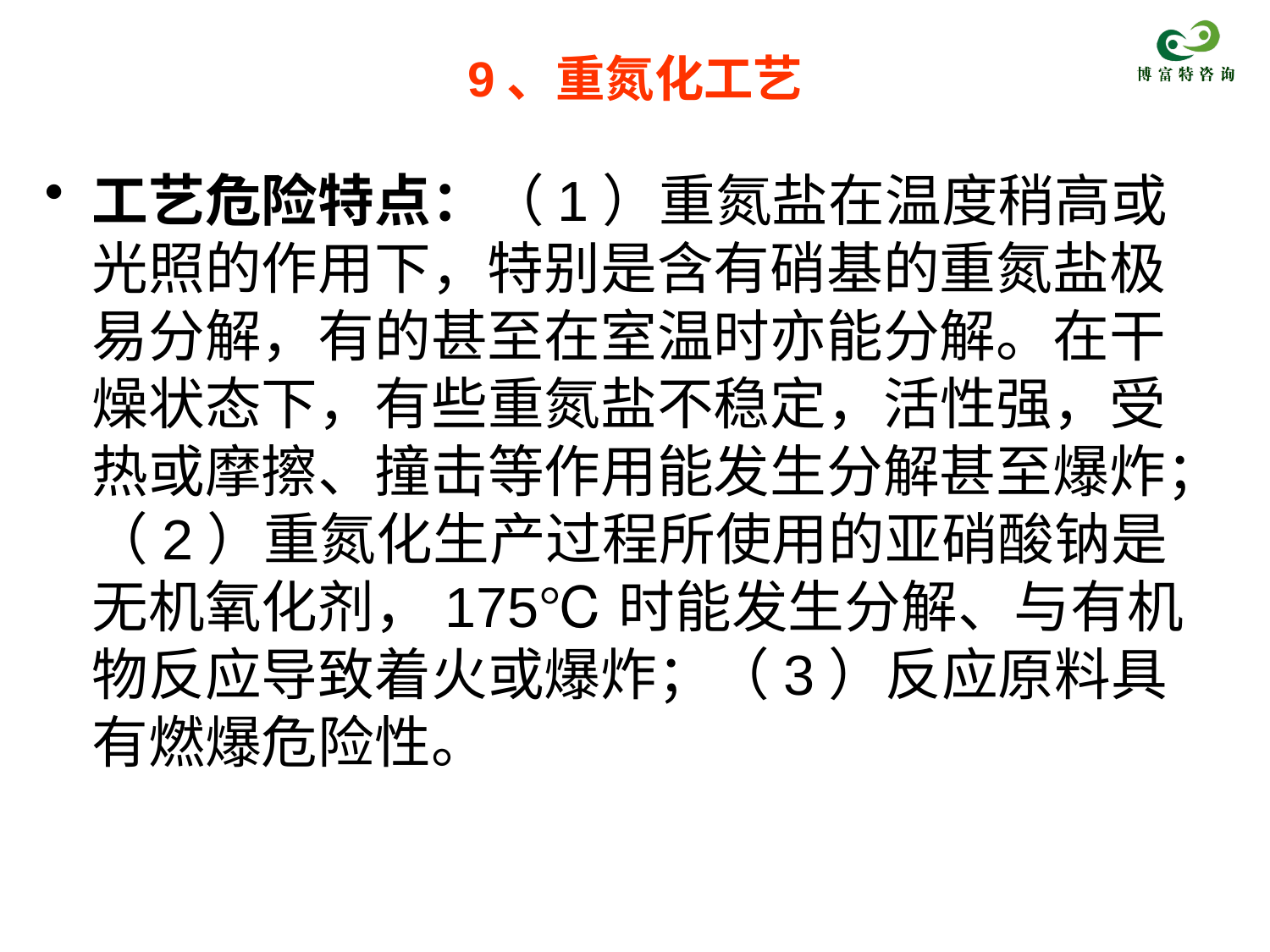

# 9、重氮化工艺
工艺危险特点：（1）重氮盐在温度稍高或光照的作用下，特别是含有硝基的重氮盐极易分解，有的甚至在室温时亦能分解。在干燥状态下，有些重氮盐不稳定，活性强，受热或摩擦、撞击等作用能发生分解甚至爆炸；（2）重氮化生产过程所使用的亚硝酸钠是无机氧化剂，175℃时能发生分解、与有机物反应导致着火或爆炸；（3）反应原料具有燃爆危险性。